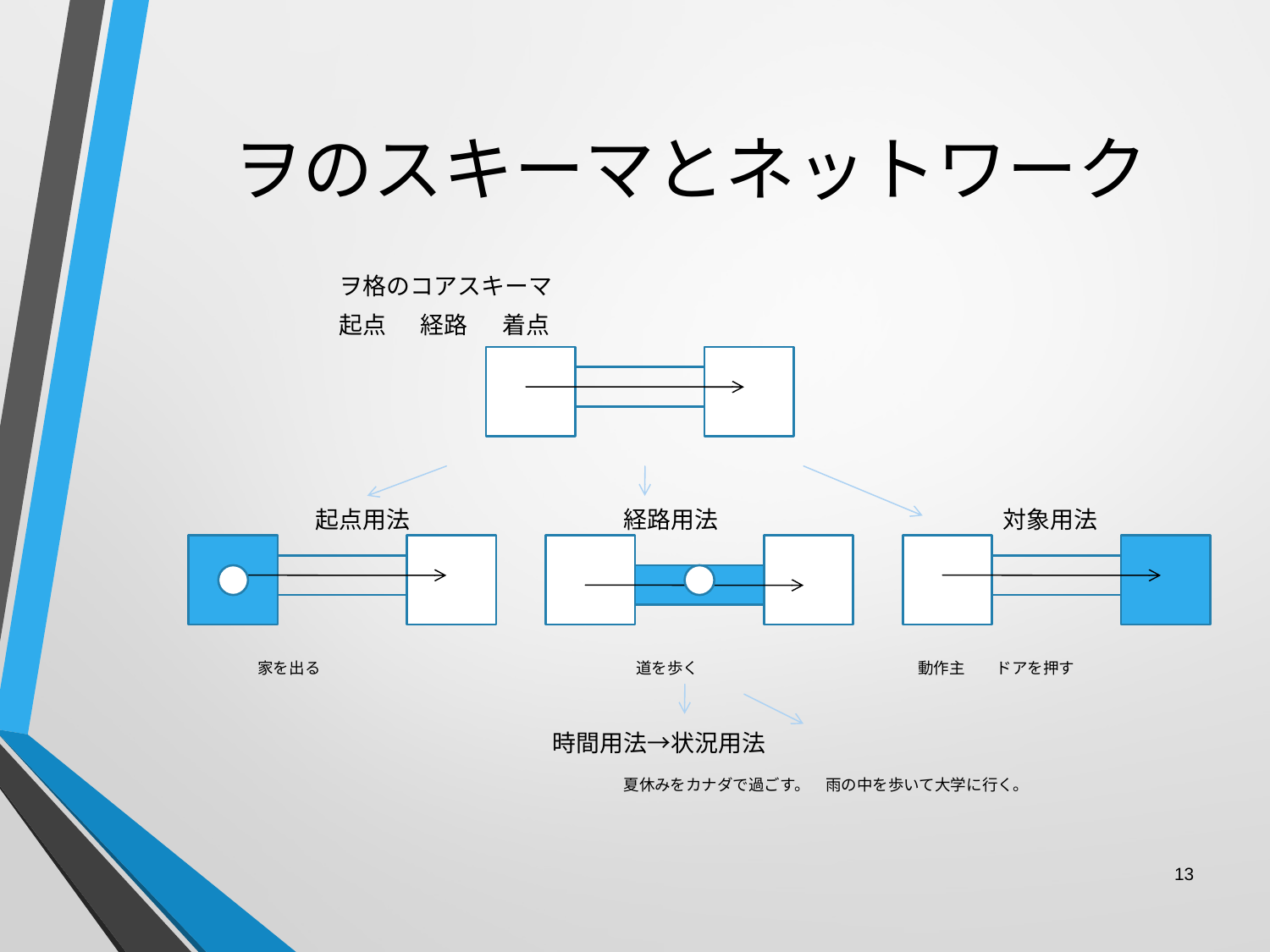

# ヲのスキーマとネットワーク
　　　　　　　　　　　　　　ヲ格のコアスキーマ
　　　　　　　　　　　　　　起点  　経路 　 着点

　　　　　　　　　　　　　起点用法　　　　　　　　　経路用法　　　　　　　　　　　　対象用法

　　　　　　　　　　　　　　　　家を出る　　　　　　　　　　　　　　道を歩く　　　　　　　　　　　　　　動作主　　ドアを押す

　　　　　　　　　　　　　　　　　　　　　　　時間用法→状況用法
　　　　　　　　　　　　　　　　　　　　　　　　　　夏休みをカナダで過ごす。　雨の中を歩いて大学に行く。

13